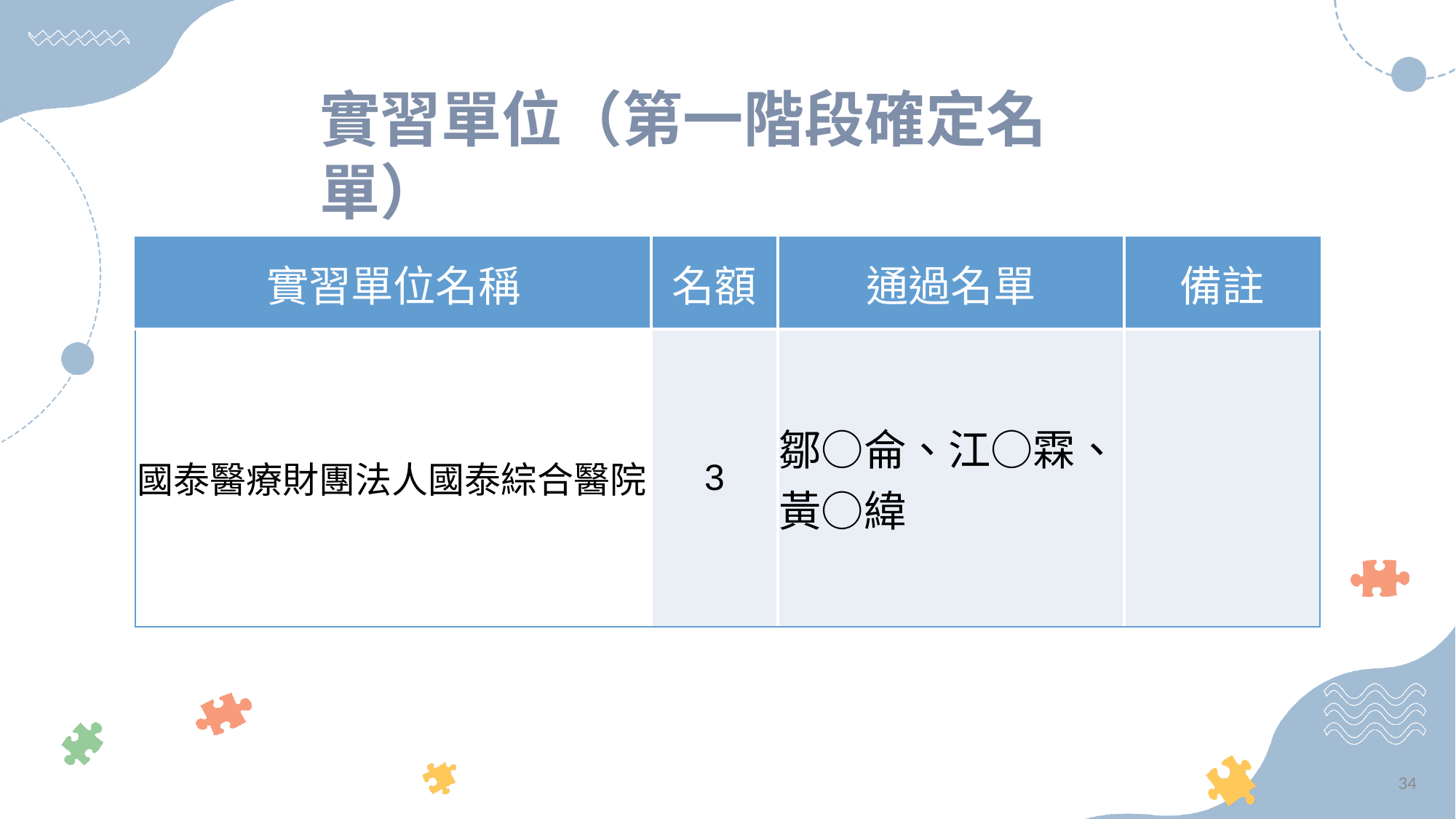

實習單位（第一階段確定名單）
| 實習單位名稱 | 名額 | 通過名單 | 備註 |
| --- | --- | --- | --- |
| 國泰醫療財團法人國泰綜合醫院 | 3 | 鄒○侖、江○霖、黃○緯 |  |
34